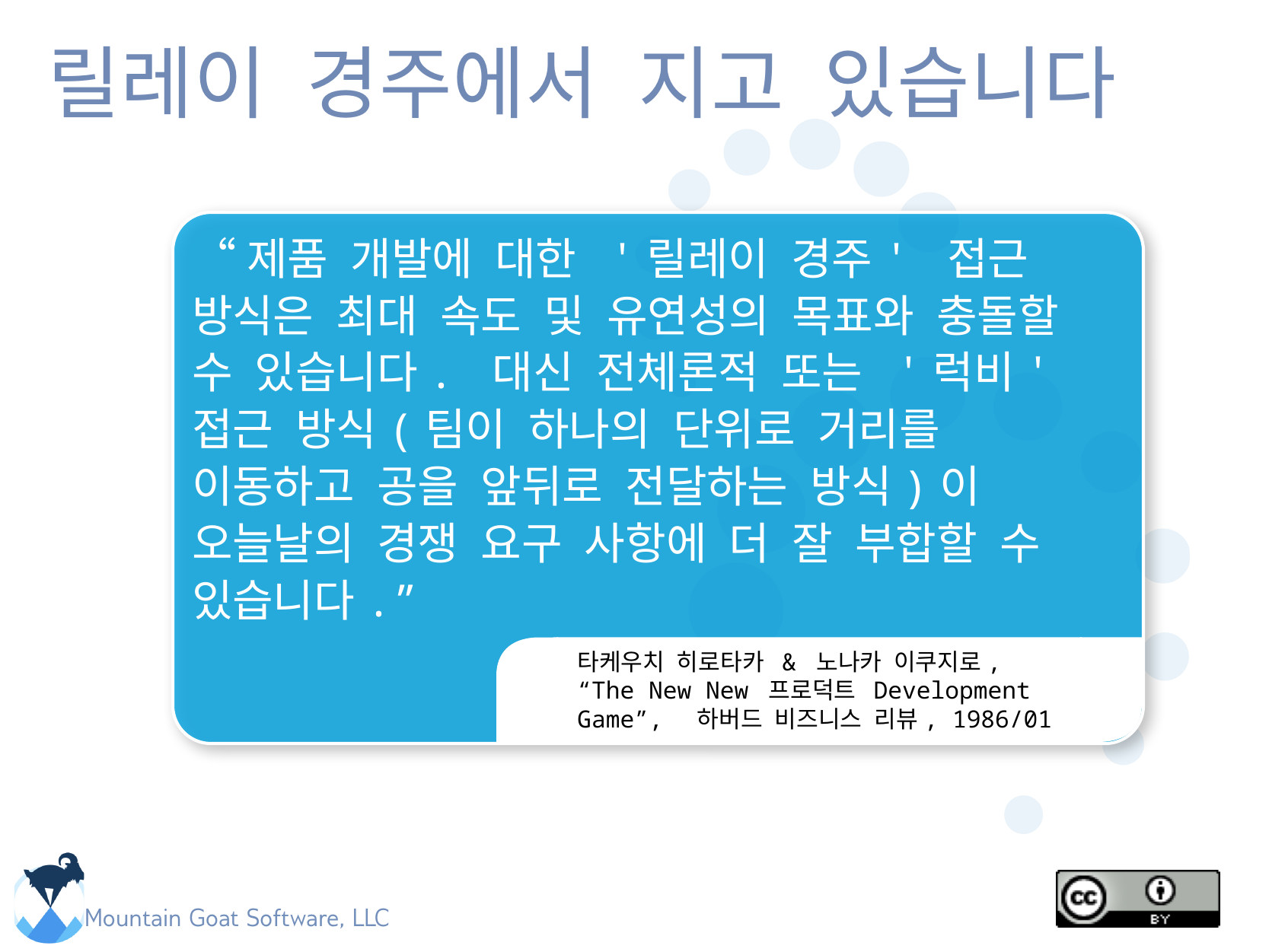

# 릴레이 경주에서 지고 있습니다

“제품 개발에 대한 '릴레이 경주' 접근 방식은 최대 속도 및 유연성의 목표와 충돌할 수 있습니다. 대신 전체론적 또는 '럭비' 접근 방식(팀이 하나의 단위로 거리를 이동하고 공을 앞뒤로 전달하는 방식)이 오늘날의 경쟁 요구 사항에 더 잘 부합할 수 있습니다.”

타케우치 히로타카 & 노나카 이쿠지로,
“The New New 프로덕트 Development Game”,  하버드 비즈니스 리뷰, 1986/01